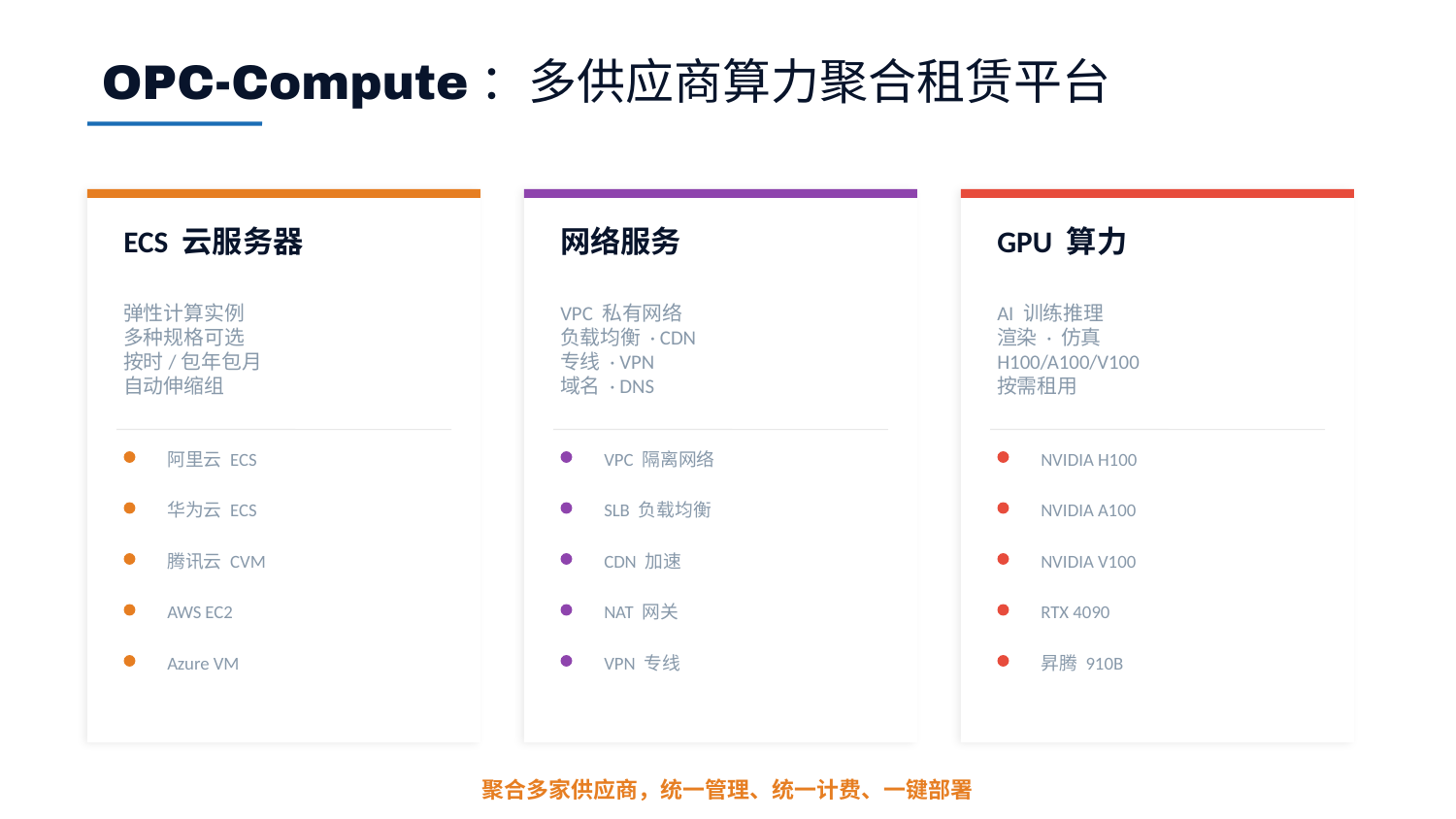

OPC-Compute：多供应商算力聚合租赁平台

ECS 云服务器
网络服务
GPU 算力
弹性计算实例
多种规格可选
按时/包年包月
自动伸缩组
VPC 私有网络
负载均衡 · CDN
专线 · VPN
域名 · DNS
AI 训练推理
渲染 · 仿真
H100/A100/V100
按需租用

阿里云 ECS
VPC 隔离网络
NVIDIA H100

华为云 ECS
SLB 负载均衡
NVIDIA A100

腾讯云 CVM
CDN 加速
NVIDIA V100

AWS EC2
NAT 网关
RTX 4090

Azure VM
VPN 专线
昇腾 910B

聚合多家供应商，统一管理、统一计费、一键部署